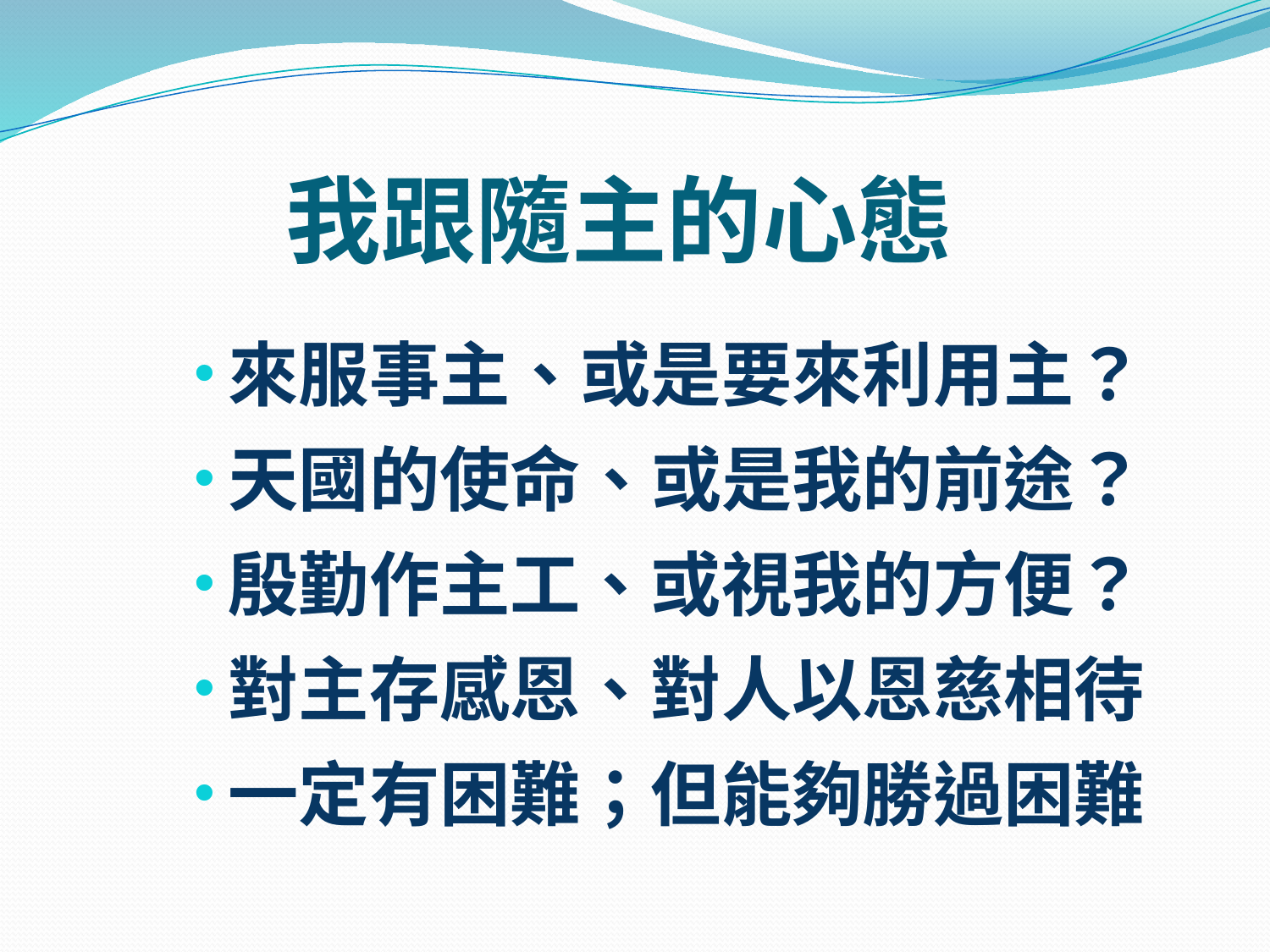

# 我跟隨主的心態
來服事主、或是要來利用主？
天國的使命、或是我的前途？
殷勤作主工、或視我的方便？
對主存感恩、對人以恩慈相待
一定有困難；但能夠勝過困難